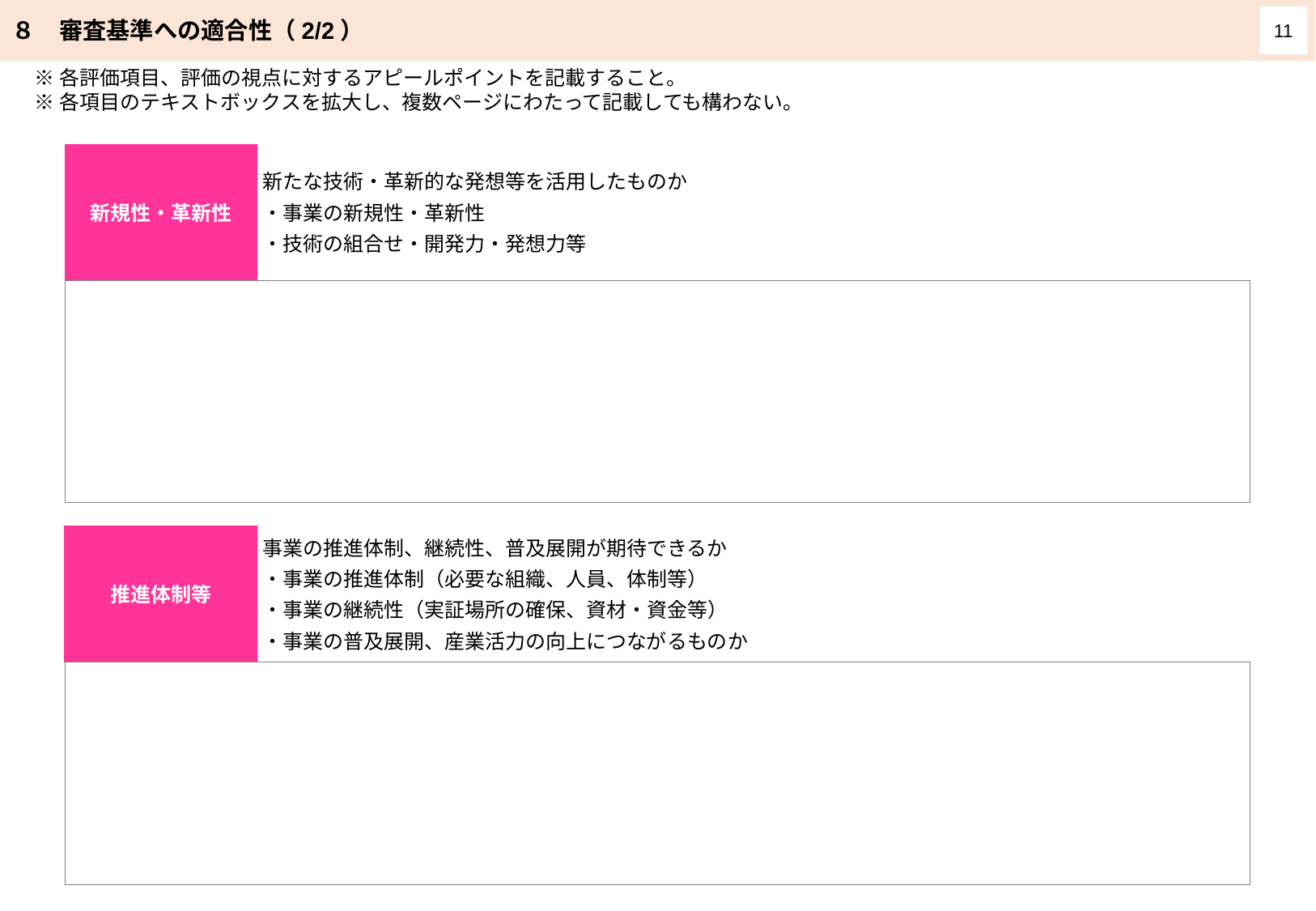

８　審査基準への適合性（2/2）
11
※各評価項目、評価の視点に対するアピールポイントを記載すること。
※各項目のテキストボックスを拡大し、複数ページにわたって記載しても構わない。
新規性・革新性
新たな技術・革新的な発想等を活用したものか
・事業の新規性・革新性
・技術の組合せ・開発力・発想力等
|  |
| --- |
推進体制等
事業の推進体制、継続性、普及展開が期待できるか
・事業の推進体制（必要な組織、人員、体制等）
・事業の継続性（実証場所の確保、資材・資金等）
・事業の普及展開、産業活力の向上につながるものか
|  |
| --- |